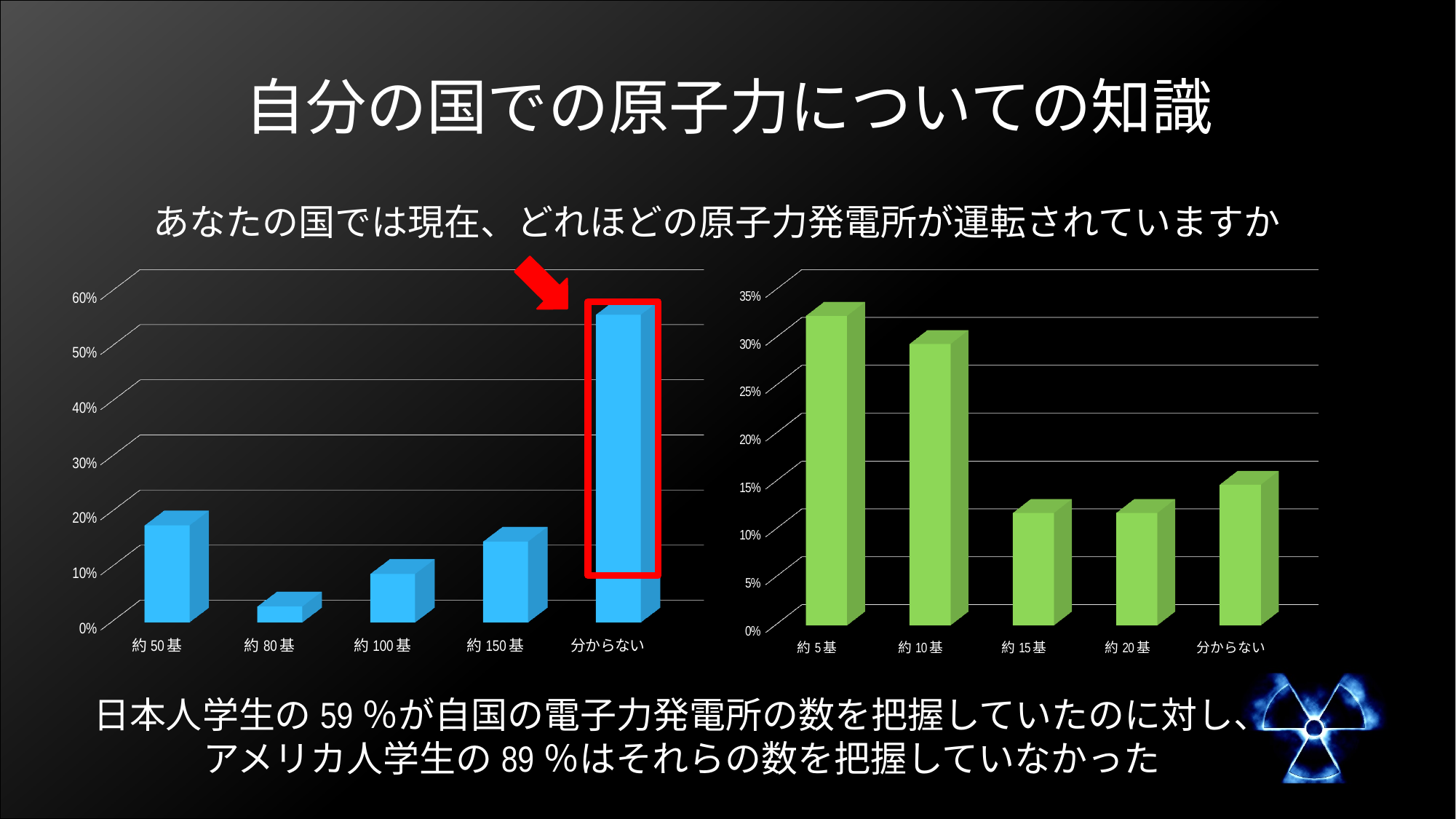

# 自分の国での原子力についての知識
あなたの国では現在、どれほどの原子力発電所が運転されていますか

[unsupported chart]

[unsupported chart]

日本人学生の59％が自国の電子力発電所の数を把握していたのに対し、アメリカ人学生の89％はそれらの数を把握していなかった